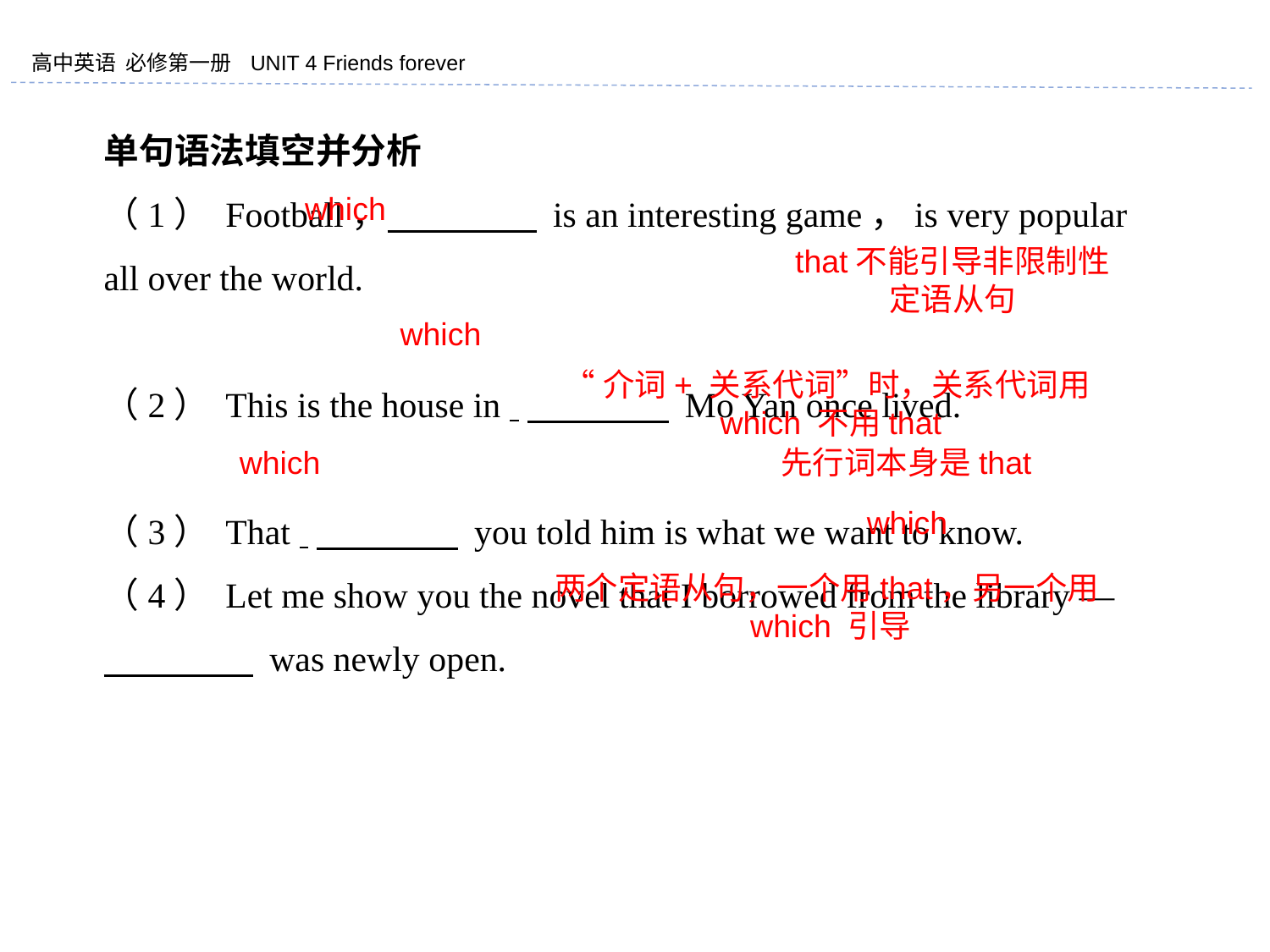

单句语法填空并分析
（1） Football， 　　　　 is an interesting game，is very popular all over the world.

（2） This is the house in  　　　　 Mo Yan once lived.

（3） That  　　　　 you told him is what we want to know.
（4） Let me show you the novel that I borrowed from the library — 　　　 　 was newly open.

which
that不能引导非限制性定语从句
which
“介词+ 关系代词”时，关系代词用which 不用that
which
先行词本身是that
which
两个定语从句，一个用that，另一个用which 引导